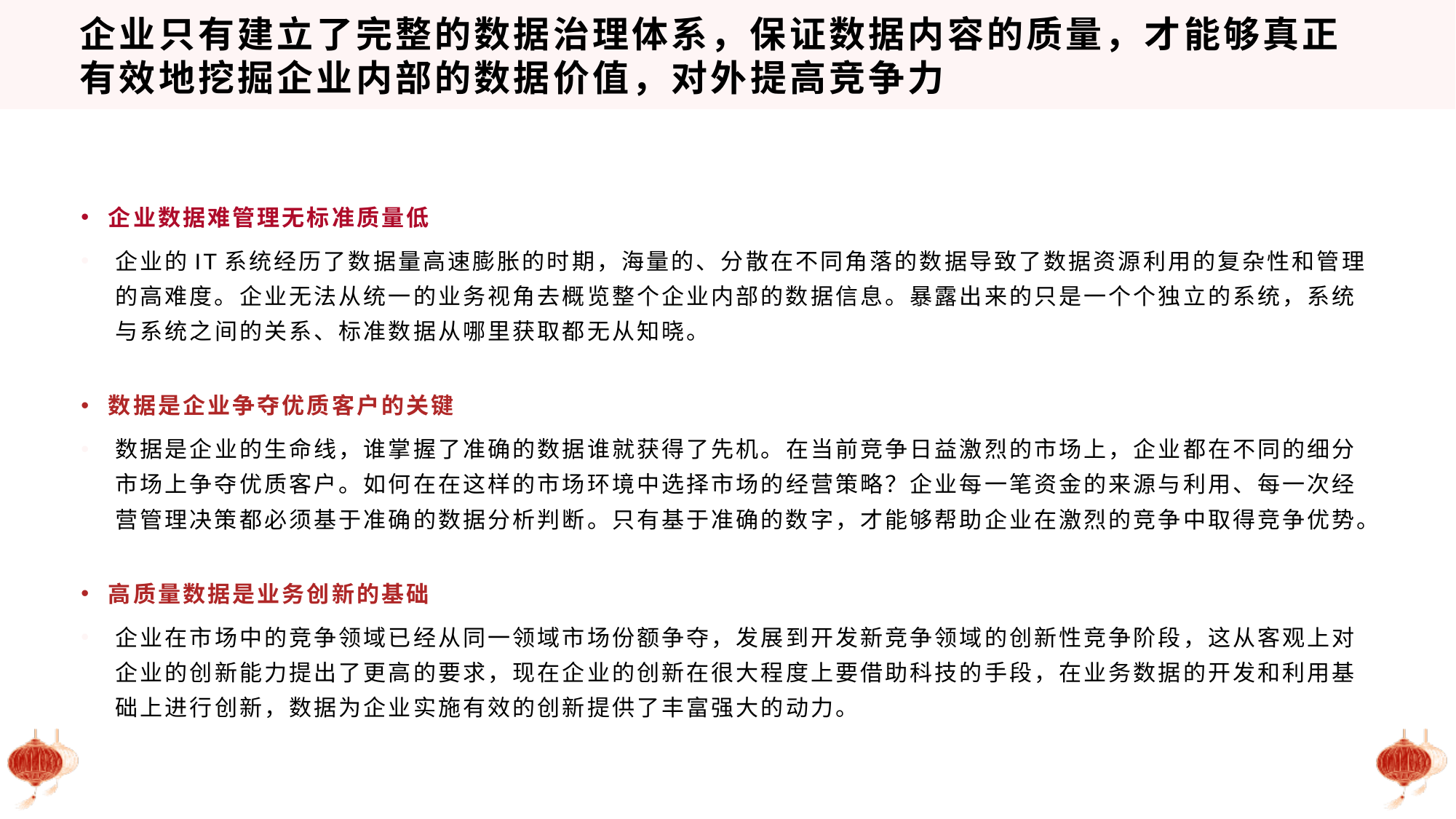

# 企业只有建立了完整的数据治理体系，保证数据内容的质量，才能够真正有效地挖掘企业内部的数据价值，对外提高竞争力
企业数据难管理无标准质量低
企业的IT系统经历了数据量高速膨胀的时期，海量的、分散在不同角落的数据导致了数据资源利用的复杂性和管理的高难度。企业无法从统一的业务视角去概览整个企业内部的数据信息。暴露出来的只是一个个独立的系统，系统与系统之间的关系、标准数据从哪里获取都无从知晓。
数据是企业争夺优质客户的关键
数据是企业的生命线，谁掌握了准确的数据谁就获得了先机。在当前竞争日益激烈的市场上，企业都在不同的细分市场上争夺优质客户。如何在在这样的市场环境中选择市场的经营策略？企业每一笔资金的来源与利用、每一次经营管理决策都必须基于准确的数据分析判断。只有基于准确的数字，才能够帮助企业在激烈的竞争中取得竞争优势。
高质量数据是业务创新的基础
企业在市场中的竞争领域已经从同一领域市场份额争夺，发展到开发新竞争领域的创新性竞争阶段，这从客观上对企业的创新能力提出了更高的要求，现在企业的创新在很大程度上要借助科技的手段，在业务数据的开发和利用基础上进行创新，数据为企业实施有效的创新提供了丰富强大的动力。